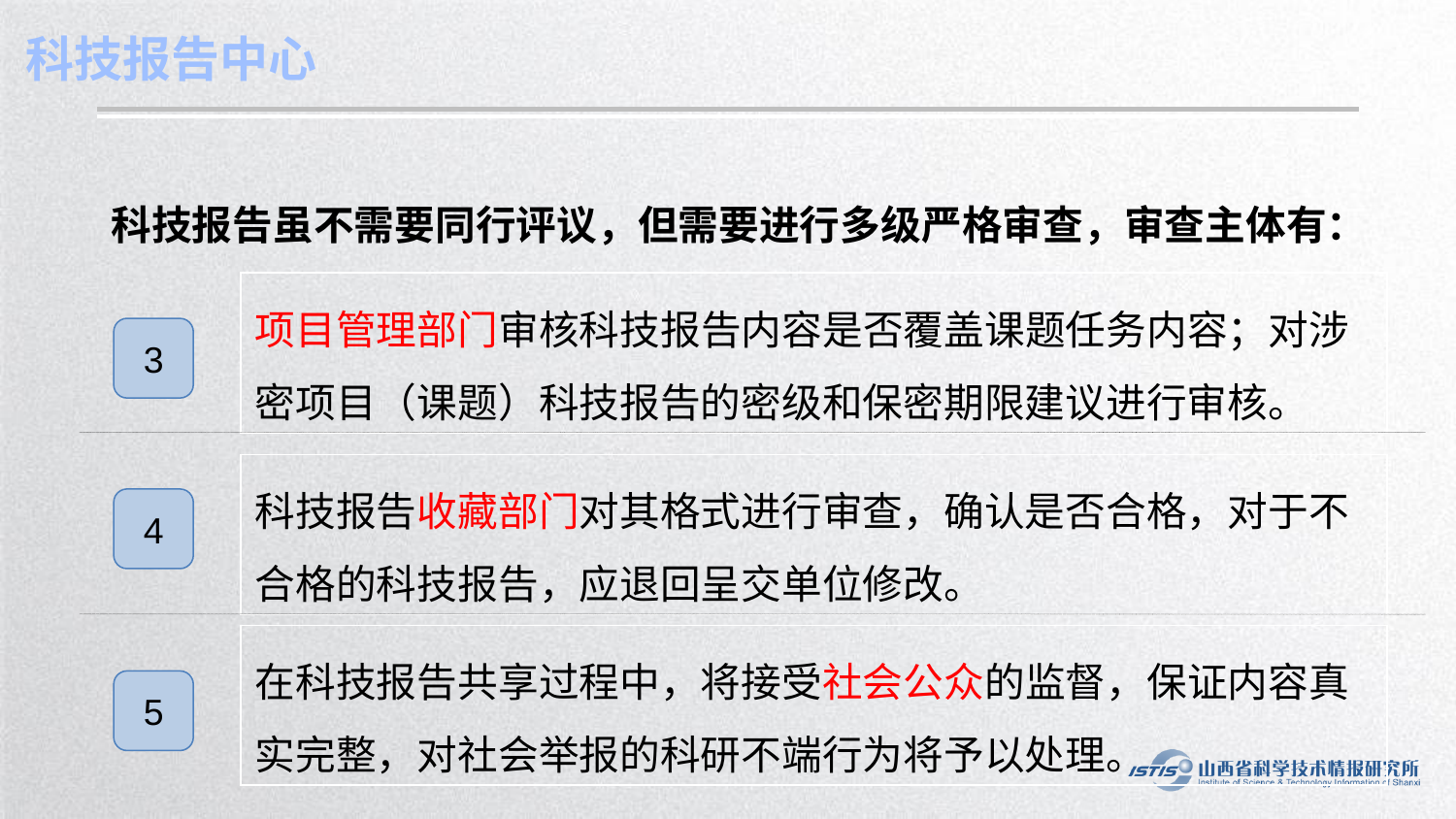

科技报告虽不需要同行评议，但需要进行多级严格审查，审查主体有：
项目管理部门审核科技报告内容是否覆盖课题任务内容；对涉密项目（课题）科技报告的密级和保密期限建议进行审核。
3

科技报告收藏部门对其格式进行审查，确认是否合格，对于不合格的科技报告，应退回呈交单位修改。
4

在科技报告共享过程中，将接受社会公众的监督，保证内容真实完整，对社会举报的科研不端行为将予以处理。
5